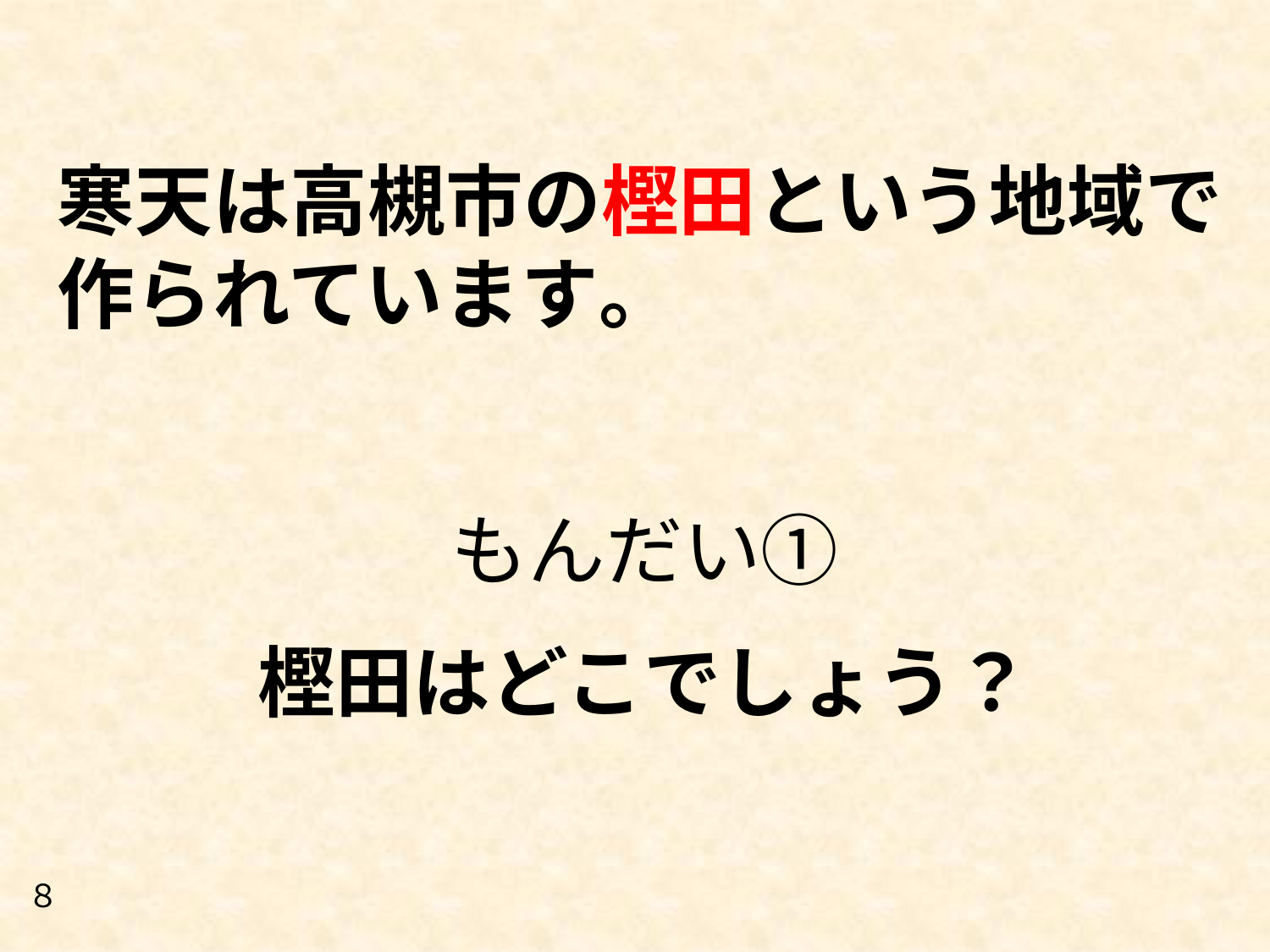

寒天は高槻市の樫田という地域で作られています。
もんだい①
樫田はどこでしょう？
８